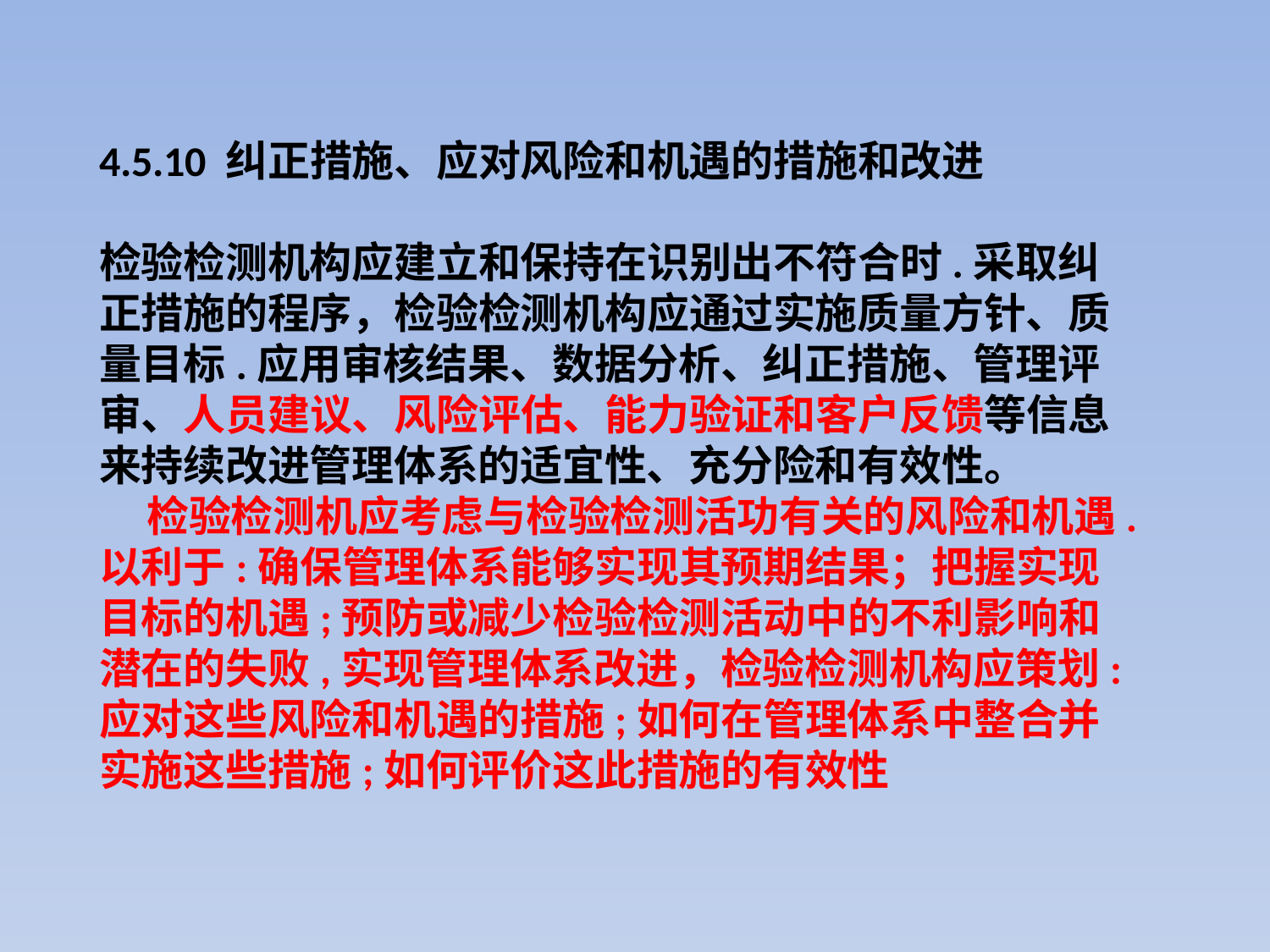

4.5.10 纠正措施、应对风险和机遇的措施和改进

检验检测机构应建立和保持在识别出不符合时.采取纠正措施的程序，检验检测机构应通过实施质量方针、质量目标.应用审核结果、数据分析、纠正措施、管理评审、人员建议、风险评估、能力验证和客户反馈等信息来持续改进管理体系的适宜性、充分险和有效性。
    检验检测机应考虑与检验检测活功有关的风险和机遇.以利于:确保管理体系能够实现其预期结果；把握实现目标的机遇;预防或减少检验检测活动中的不利影响和潜在的失败,实现管理体系改进，检验检测机构应策划:应对这些风险和机遇的措施;如何在管理体系中整合并实施这些措施;如何评价这此措施的有效性